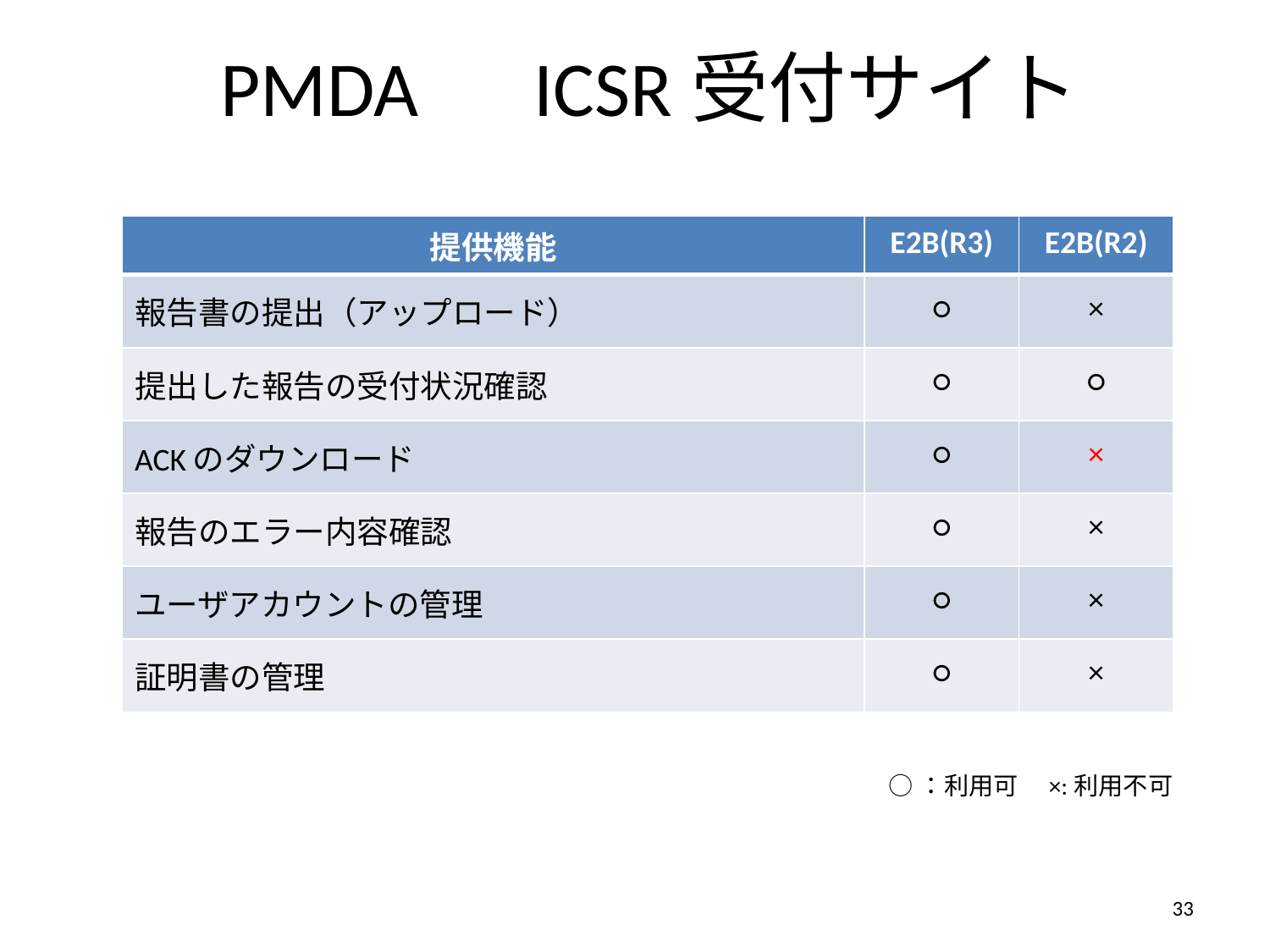

# PMDA　ICSR受付サイト
| 提供機能 | E2B(R3) | E2B(R2) |
| --- | --- | --- |
| 報告書の提出（アップロード） | ○ | × |
| 提出した報告の受付状況確認 | ○ | ○ |
| ACKのダウンロード | ○ | × |
| 報告のエラー内容確認 | ○ | × |
| ユーザアカウントの管理 | ○ | × |
| 証明書の管理 | ○ | × |
○：利用可　×:利用不可
33